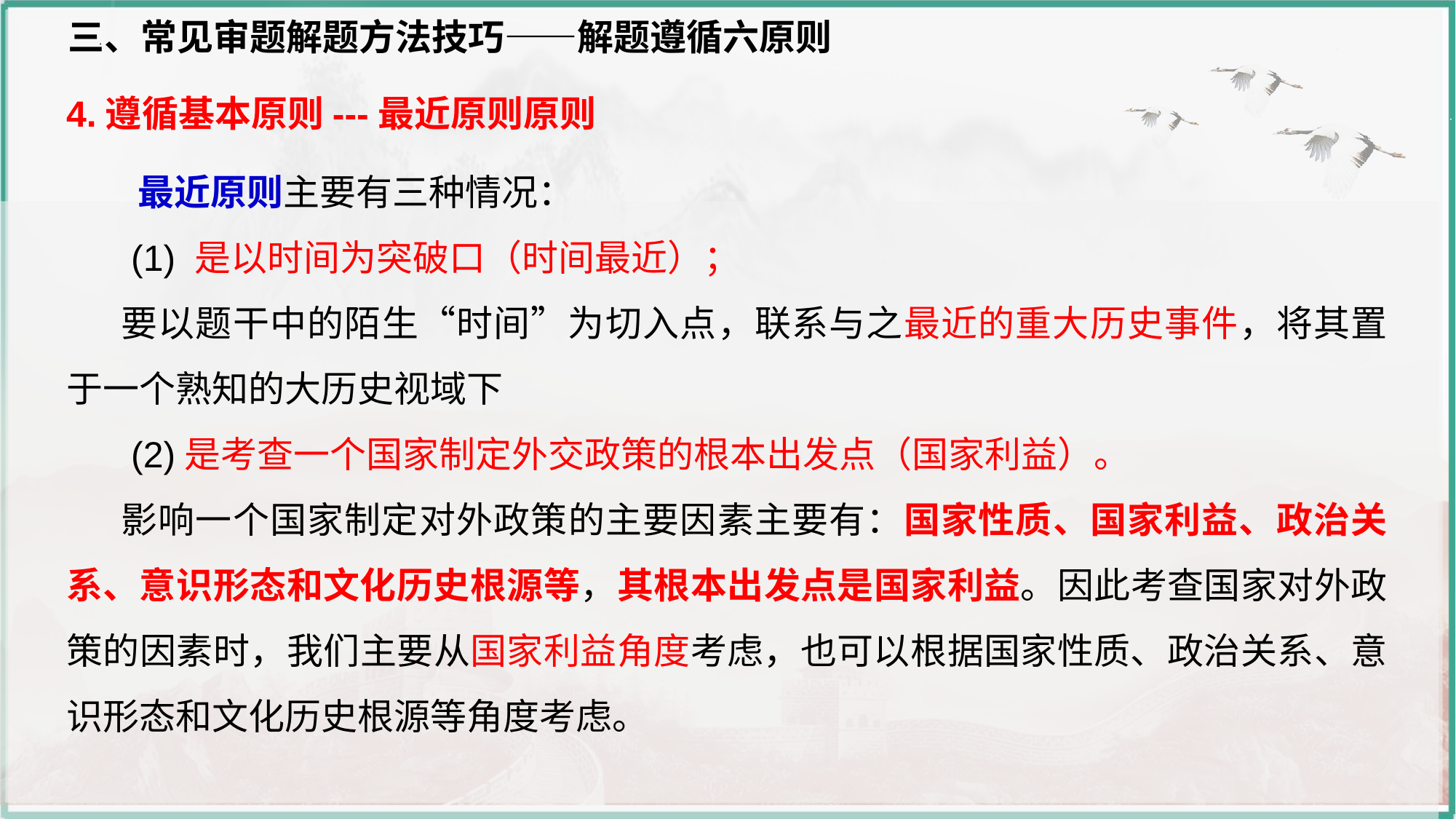

三、常见审题解题方法技巧——解题遵循六原则
4.遵循基本原则---最近原则原则
 最近原则主要有三种情况：
 (1) 是以时间为突破口（时间最近）；
要以题干中的陌生“时间”为切入点，联系与之最近的重大历史事件，将其置于一个熟知的大历史视域下
 (2)是考查一个国家制定外交政策的根本出发点（国家利益）。
影响一个国家制定对外政策的主要因素主要有：国家性质、国家利益、政治关系、意识形态和文化历史根源等，其根本出发点是国家利益。因此考查国家对外政策的因素时，我们主要从国家利益角度考虑，也可以根据国家性质、政治关系、意识形态和文化历史根源等角度考虑。